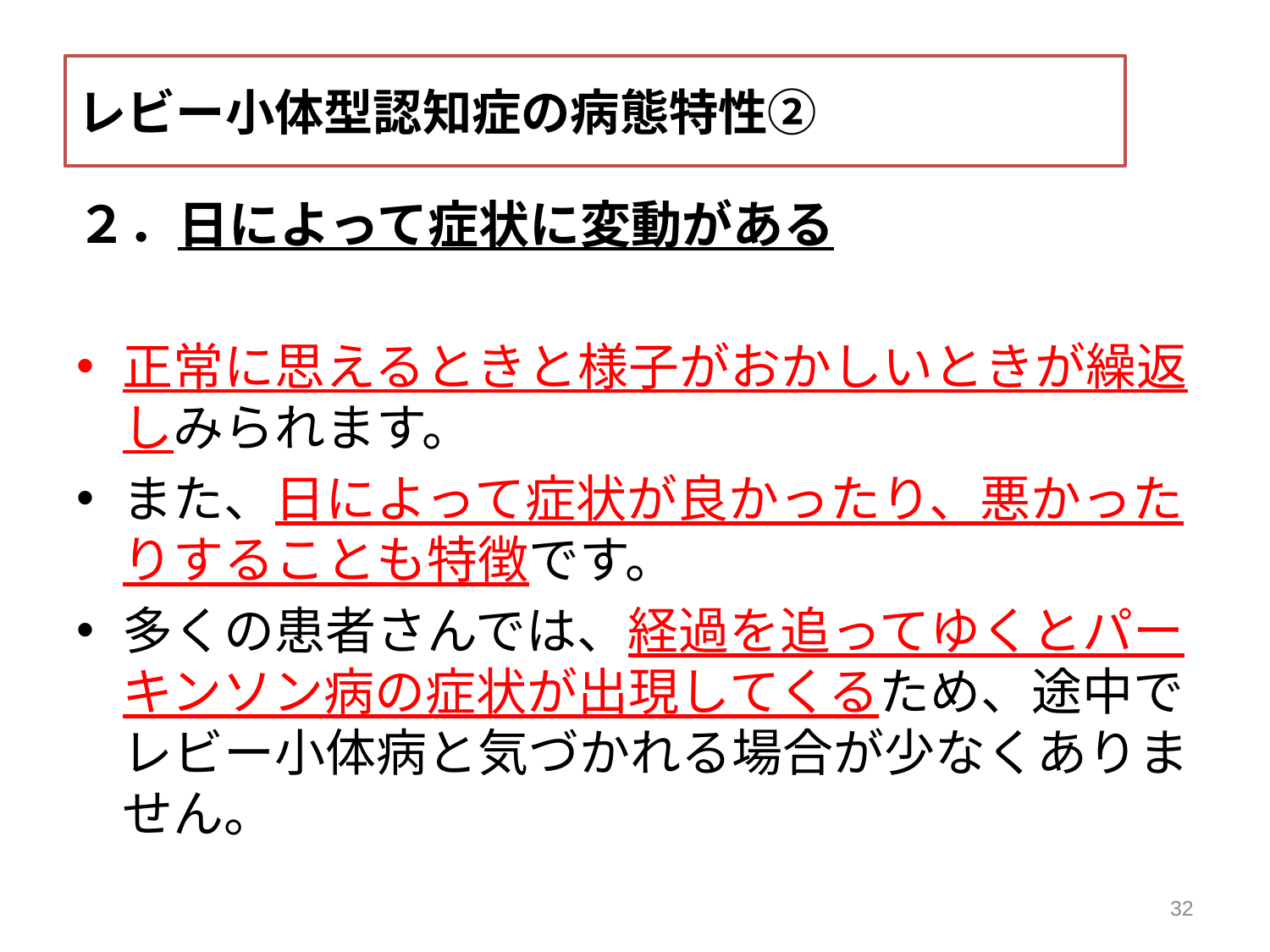

レビー小体型認知症の病態特性②
２．日によって症状に変動がある

正常に思えるときと様子がおかしいときが繰返しみられます。
また、日によって症状が良かったり、悪かったりすることも特徴です。
多くの患者さんでは、経過を追ってゆくとパーキンソン病の症状が出現してくるため、途中でレビー小体病と気づかれる場合が少なくありません。

32